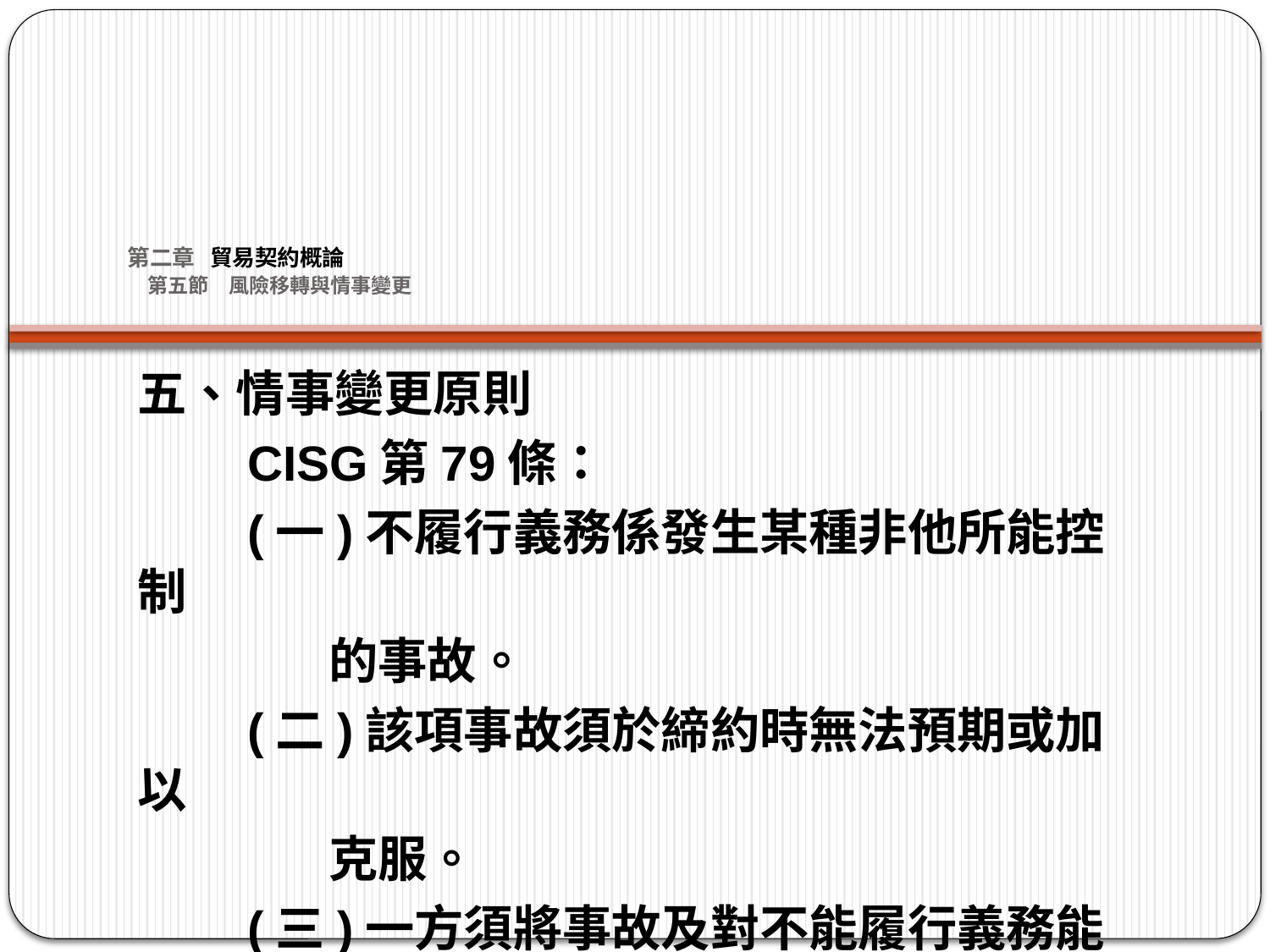

# 第二章   貿易契約概論 第五節　風險移轉與情事變更
五、情事變更原則
        CISG第79條：
        (一)不履行義務係發生某種非他所能控制
                的事故。
        (二)該項事故須於締約時無法預期或加以
                克服。
        (三)一方須將事故及對不能履行義務能力
                之影響及時通知另一方。